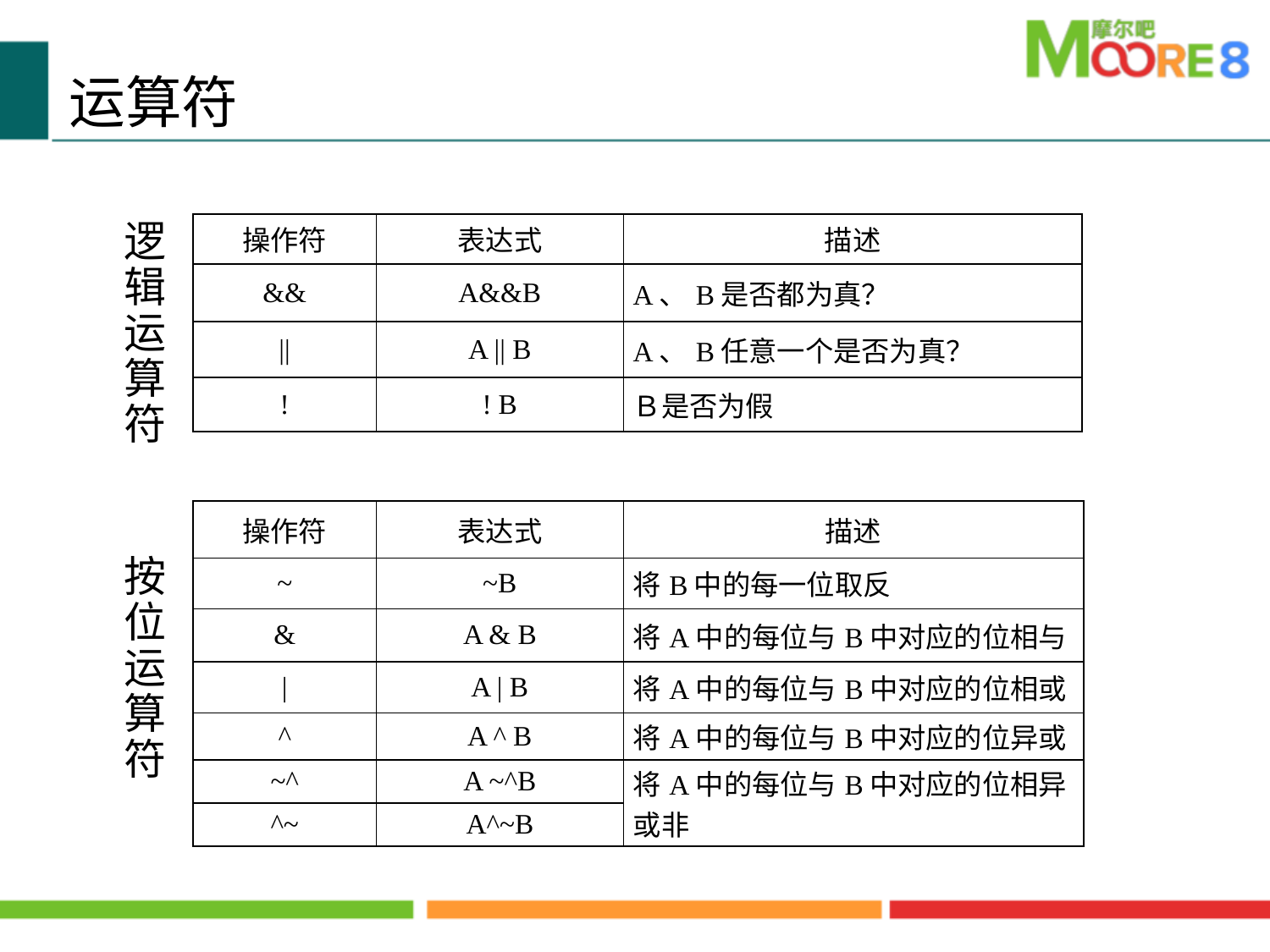

运算符
逻辑运算符
| 操作符 | 表达式 | 描述 |
| --- | --- | --- |
| && | A&&B | A、B是否都为真？ |
| || | A || B | A、B任意一个是否为真？ |
| ! | ! B | Ｂ是否为假 |
| 操作符 | 表达式 | 描述 |
| --- | --- | --- |
| ~ | ~B | 将B中的每一位取反 |
| & | A & B | 将A中的每位与B中对应的位相与 |
| | | A | B | 将A中的每位与B中对应的位相或 |
| ^ | A ^ B | 将A中的每位与B中对应的位异或 |
| ~^ | A ~^B | 将A中的每位与B中对应的位相异或非 |
| ^~ | A^~B |  |
按位运算符